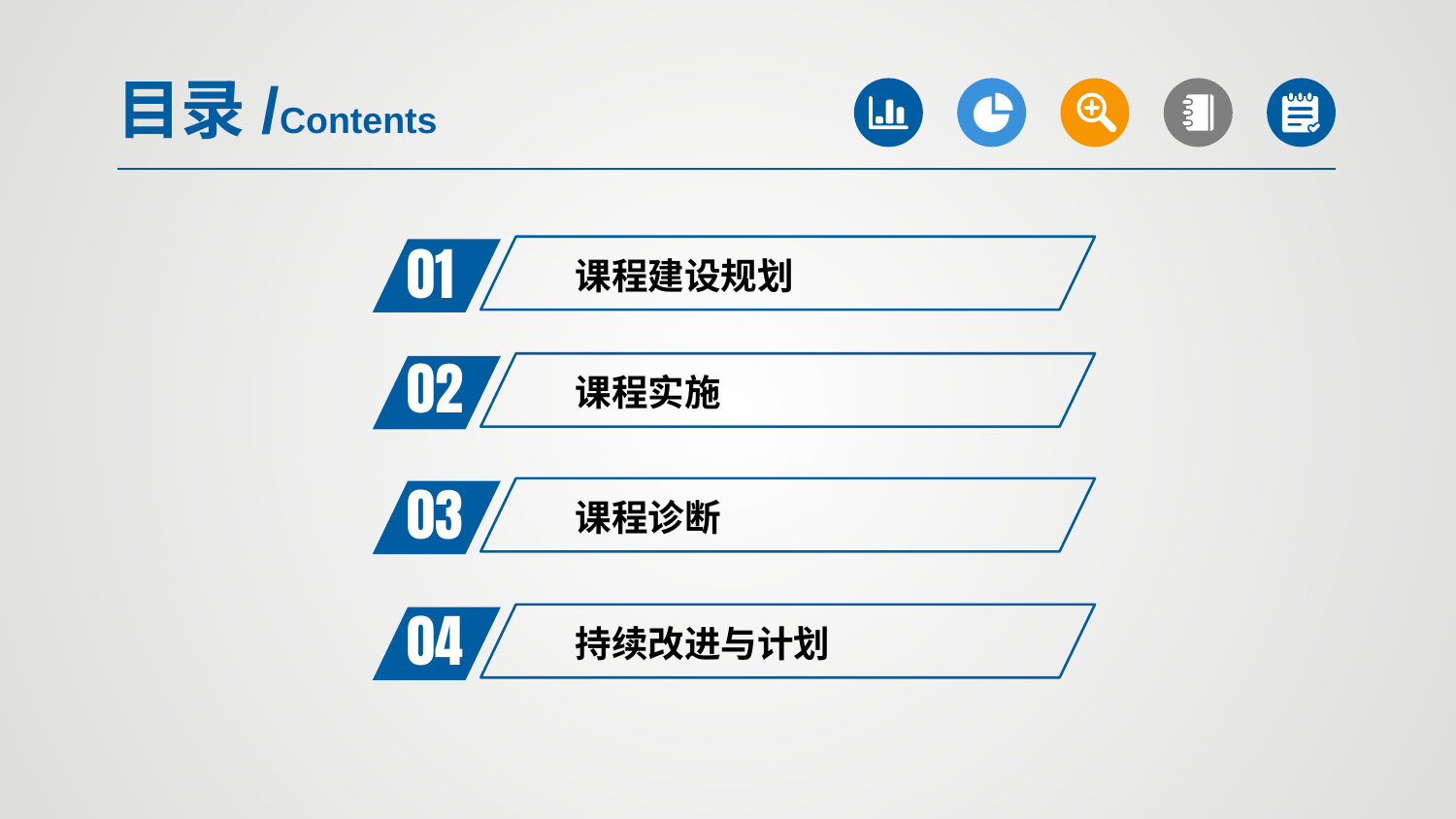

目录/Contents

01

课程建设规划
02

课程实施
03

课程诊断
04

持续改进与计划